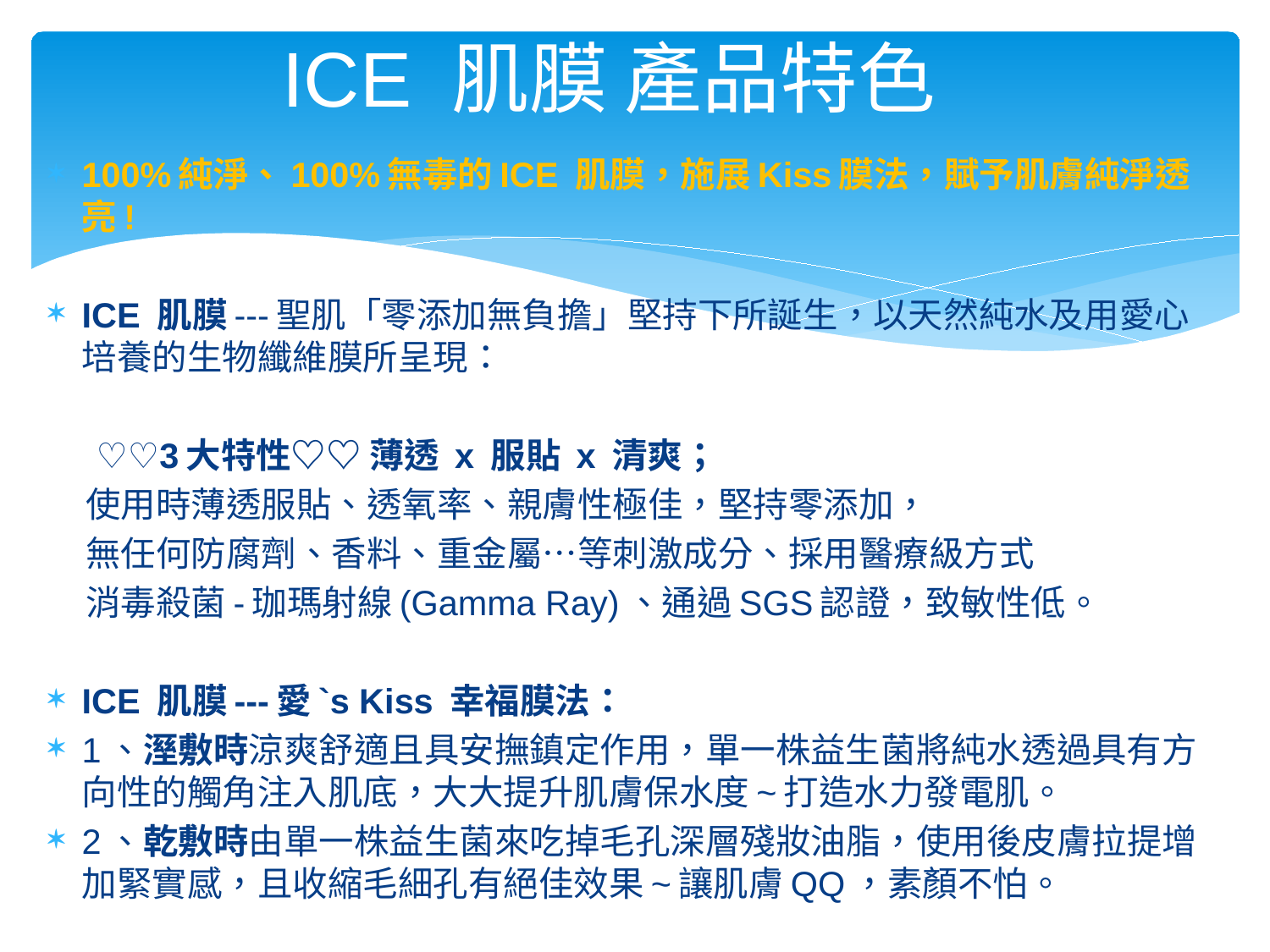

# ICE 肌膜 產品特色
100%純淨、100%無毒的ICE 肌膜，施展Kiss膜法，賦予肌膚純淨透亮!

ICE 肌膜---聖肌「零添加無負擔」堅持下所誕生，以天然純水及用愛心培養的生物纖維膜所呈現：

     ♡♡3大特性♡♡ 薄透 x 服貼 x 清爽；
    使用時薄透服貼、透氧率、親膚性極佳，堅持零添加，
    無任何防腐劑、香料、重金屬…等刺激成分、採用醫療級方式
    消毒殺菌-珈瑪射線(Gamma Ray)、通過SGS認證，致敏性低。

ICE 肌膜---愛`s Kiss 幸福膜法：
1、溼敷時涼爽舒適且具安撫鎮定作用，單一株益生菌將純水透過具有方向性的觸角注入肌底，大大提升肌膚保水度~打造水力發電肌。
2、乾敷時由單一株益生菌來吃掉毛孔深層殘妝油脂，使用後皮膚拉提增加緊實感，且收縮毛細孔有絕佳效果~讓肌膚QQ，素顏不怕。